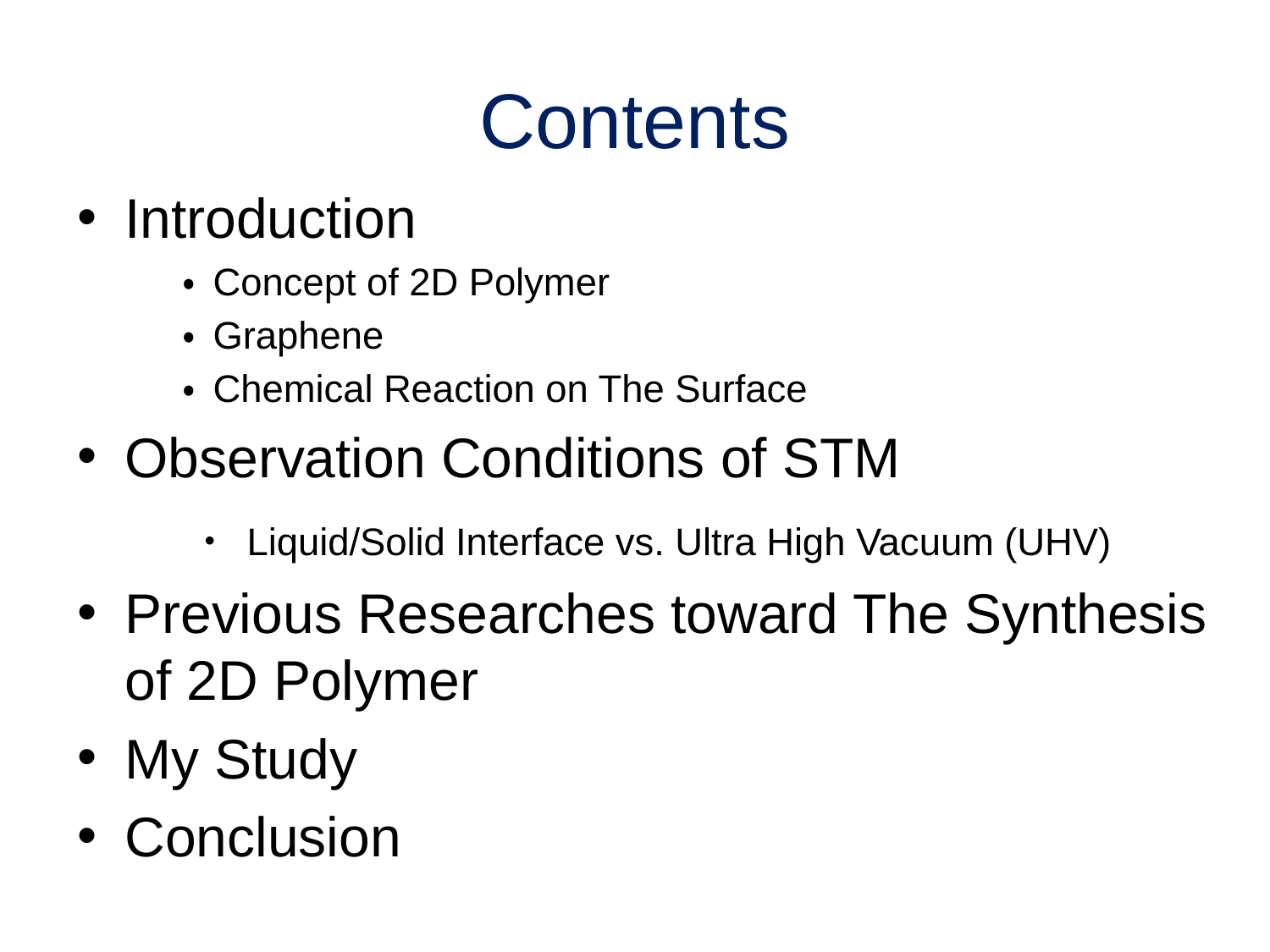

# Contents
Introduction
           ・ Concept of 2D Polymer
           ・ Graphene
           ・ Chemical Reaction on The Surface
Observation Conditions of STM
        ・ Liquid/Solid Interface vs. Ultra High Vacuum (UHV)
Previous Researches toward The Synthesis of 2D Polymer
My Study
Conclusion